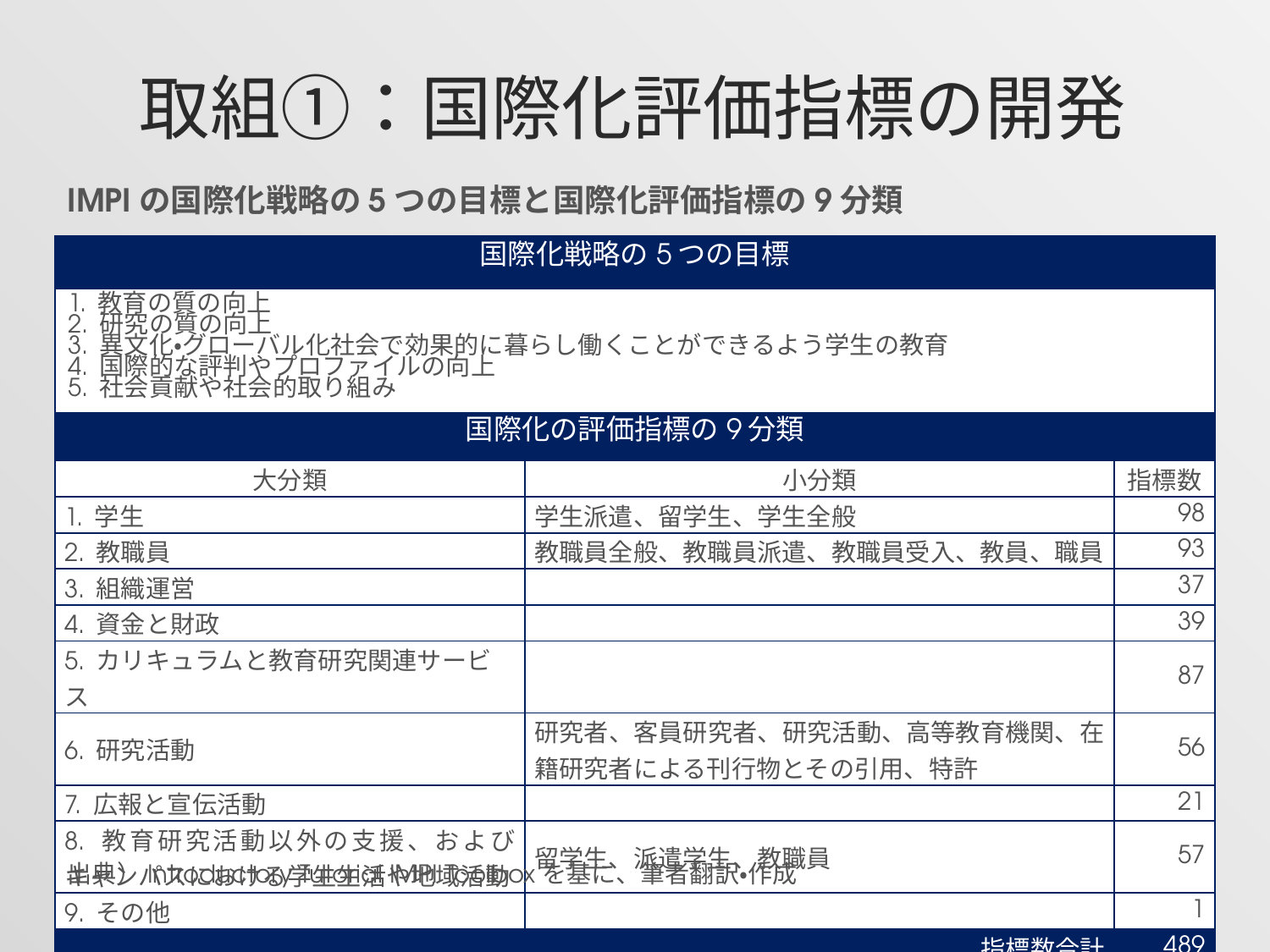

# 取組①：国際化評価指標の開発
IMPIの国際化戦略の5つの目標と国際化評価指標の9分類
| 国際化戦略の5つの目標 |  |  |
| --- | --- | --- |
| 1. 教育の質の向上 2. 研究の質の向上 3. 異文化・グローバル化社会で効果的に暮らし働くことができるよう学生の教育 4. 国際的な評判やプロファイルの向上 5. 社会貢献や社会的取り組み |  |  |
| 国際化の評価指標の9分類 |  |  |
| 大分類 | 小分類 | 指標数 |
| 1. 学生 | 学生派遣、留学生、学生全般 | 98 |
| 2. 教職員 | 教職員全般、教職員派遣、教職員受入、教員、職員 | 93 |
| 3. 組織運営 |  | 37 |
| 4. 資金と財政 |  | 39 |
| 5. カリキュラムと教育研究関連サービス |  | 87 |
| 6. 研究活動 | 研究者、客員研究者、研究活動、高等教育機関、在籍研究者による刊行物とその引用、特許 | 56 |
| 7. 広報と宣伝活動 |  | 21 |
| 8. 教育研究活動以外の支援、およびキャンパスにおける学生生活や地域活動 | 留学生、派遣学生、教職員 | 57 |
| 9. その他 |  | 1 |
| 指標数合計 |  | 489 |
出典）Introductory Tutorial IMPI Toolboxを基に、筆者翻訳・作成
5